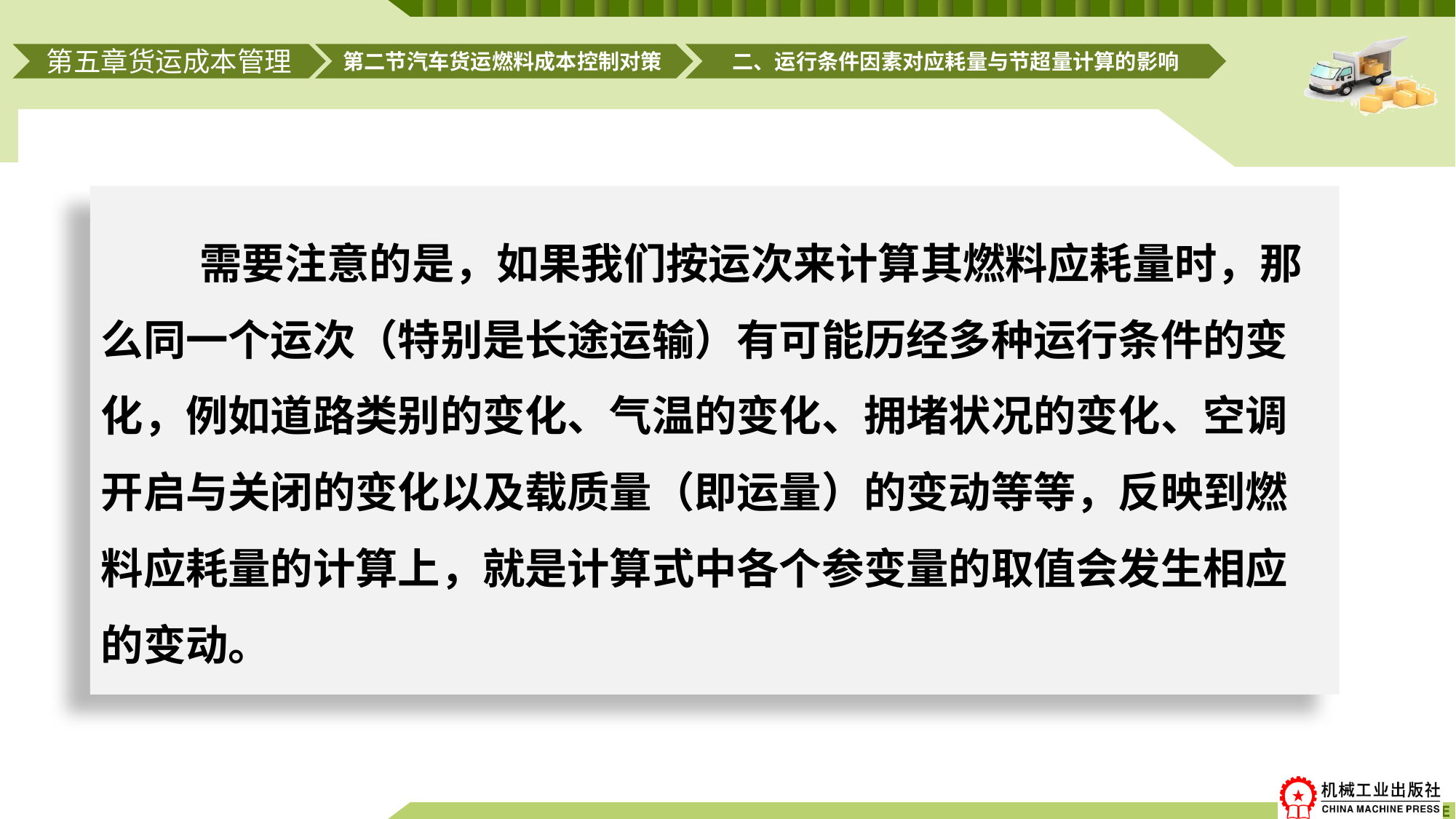

第二节汽车货运燃料成本控制对策
二、运行条件因素对应耗量与节超量计算的影响
第五章货运成本管理
# 需要注意的是，如果我们按运次来计算其燃料应耗量时，那么同一个运次（特别是长途运输）有可能历经多种运行条件的变化，例如道路类别的变化、气温的变化、拥堵状况的变化、空调开启与关闭的变化以及载质量（即运量）的变动等等，反映到燃料应耗量的计算上，就是计算式中各个参变量的取值会发生相应的变动。